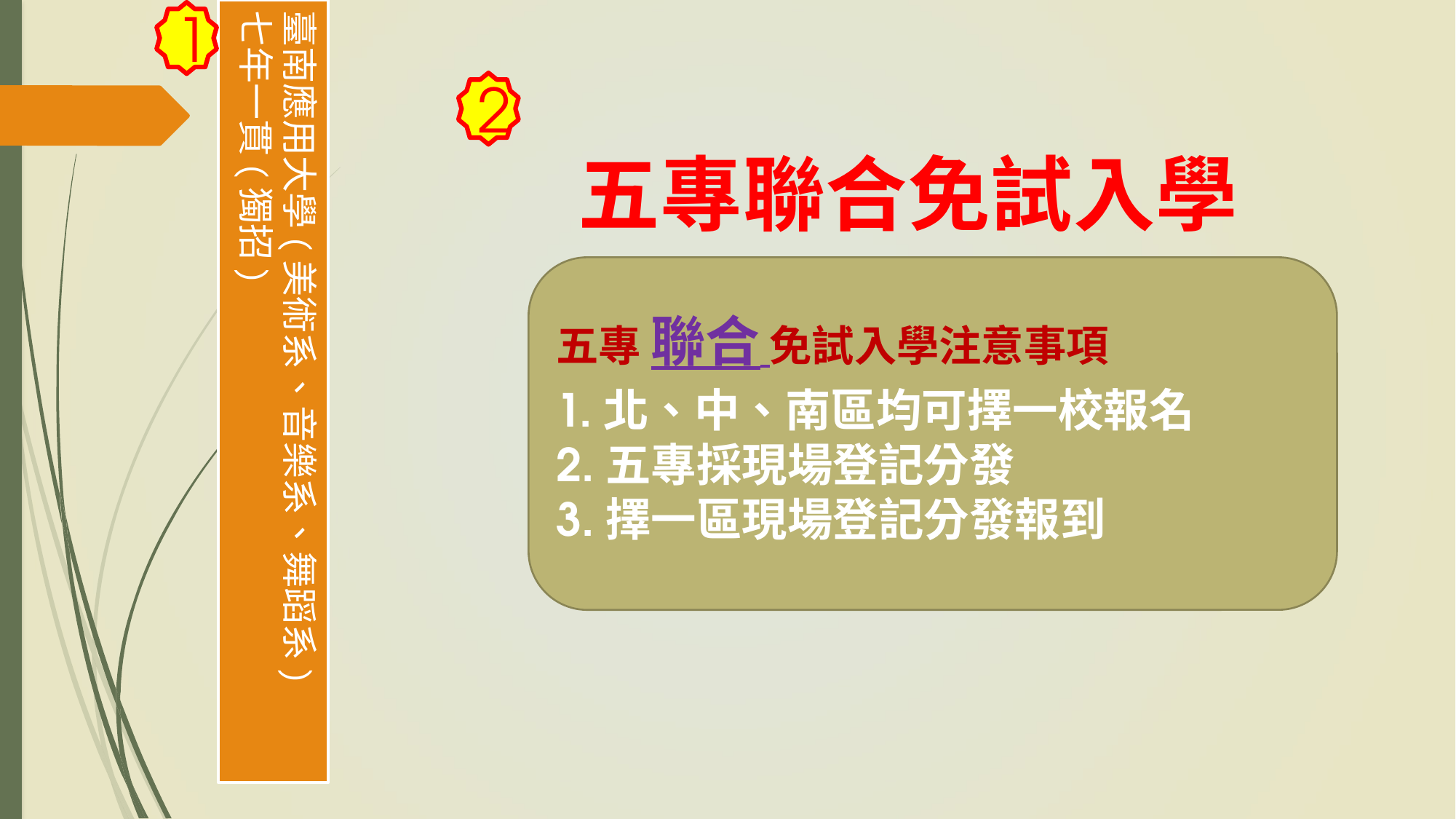

臺南應用大學(美術系、音樂系、舞蹈系)
七年一貫(獨招)
1
2
# 五專聯合免試入學
五專 聯合 免試入學注意事項
1.北、中、南區均可擇一校報名
2.五專採現場登記分發
3.擇一區現場登記分發報到